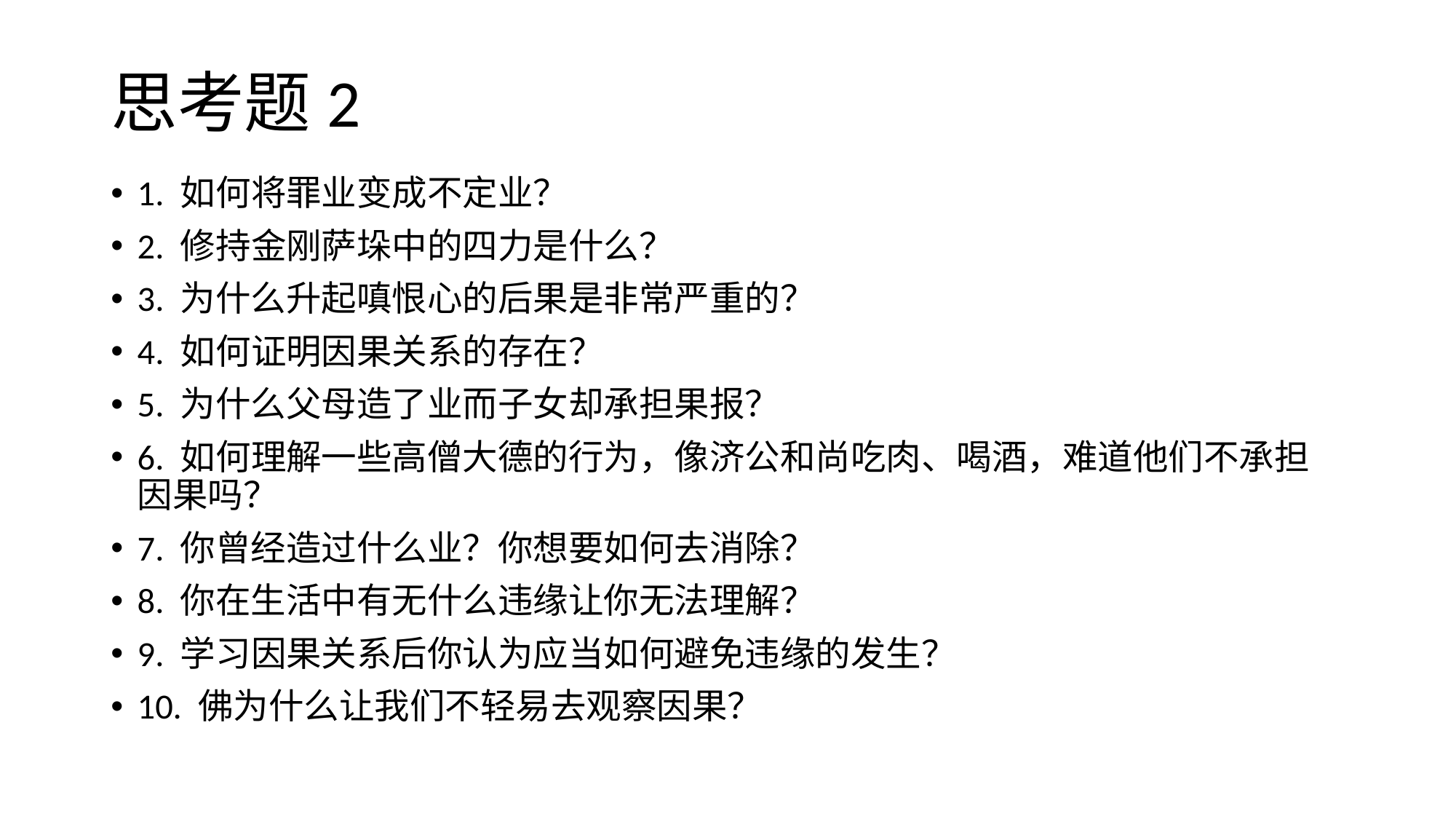

# 思考题2
1. 如何将罪业变成不定业？
2. 修持金刚萨垛中的四力是什么？
3. 为什么升起嗔恨心的后果是非常严重的？
4. 如何证明因果关系的存在？
5. 为什么父母造了业而子女却承担果报？
6. 如何理解一些高僧大德的行为，像济公和尚吃肉、喝酒，难道他们不承担因果吗？
7. 你曾经造过什么业？你想要如何去消除？
8. 你在生活中有无什么违缘让你无法理解？
9. 学习因果关系后你认为应当如何避免违缘的发生？
10. 佛为什么让我们不轻易去观察因果？